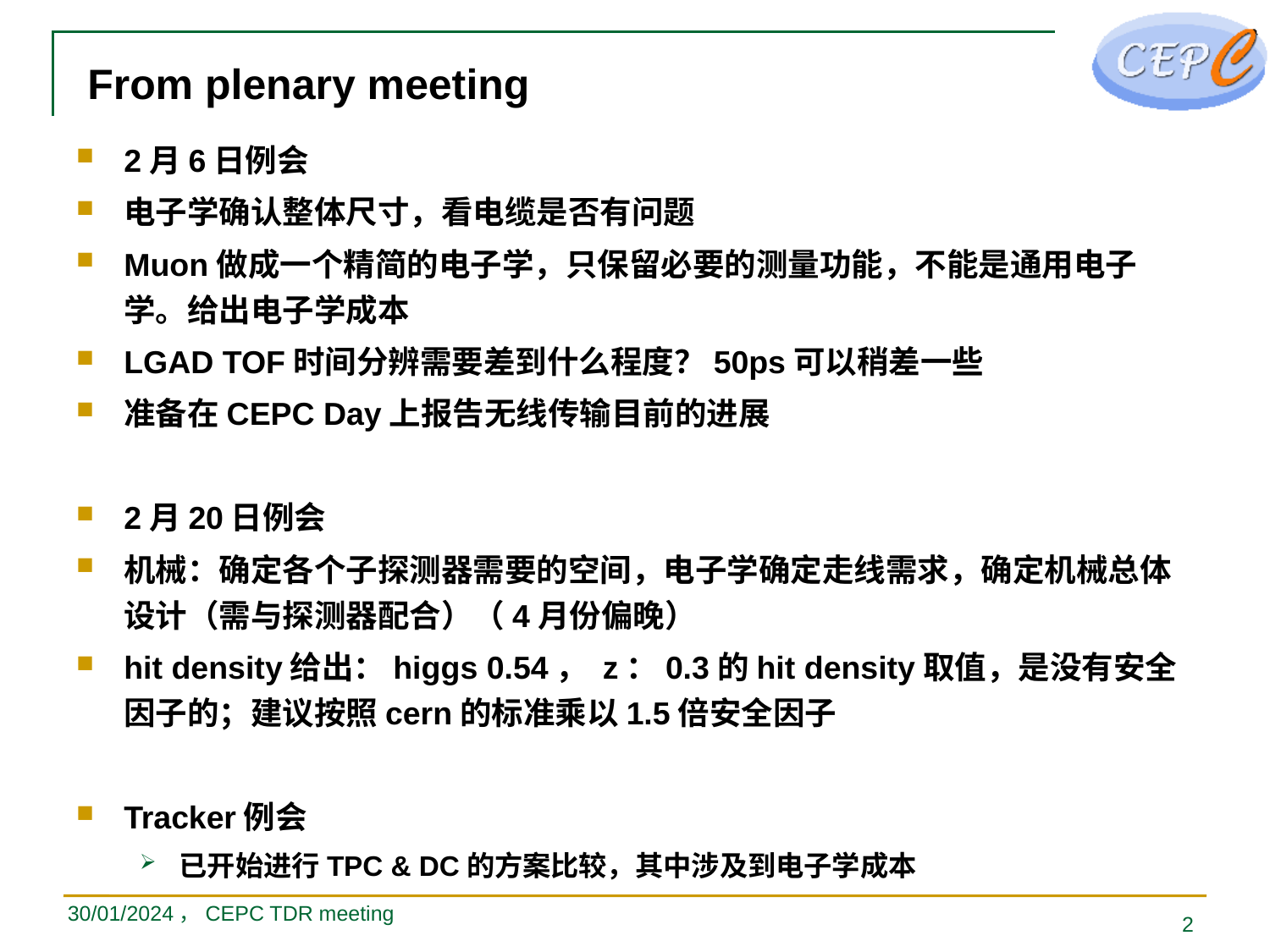

# From plenary meeting
2月6日例会
电子学确认整体尺寸，看电缆是否有问题
Muon做成一个精简的电子学，只保留必要的测量功能，不能是通用电子学。给出电子学成本
LGAD TOF时间分辨需要差到什么程度？50ps可以稍差一些
准备在CEPC Day上报告无线传输目前的进展

2月20日例会
机械：确定各个子探测器需要的空间，电子学确定走线需求，确定机械总体设计（需与探测器配合）（4月份偏晚）
hit density给出：higgs 0.54， z：0.3的hit density取值，是没有安全因子的；建议按照cern的标准乘以1.5倍安全因子

Tracker例会
已开始进行TPC & DC的方案比较，其中涉及到电子学成本
30/01/2024，CEPC TDR meeting
2